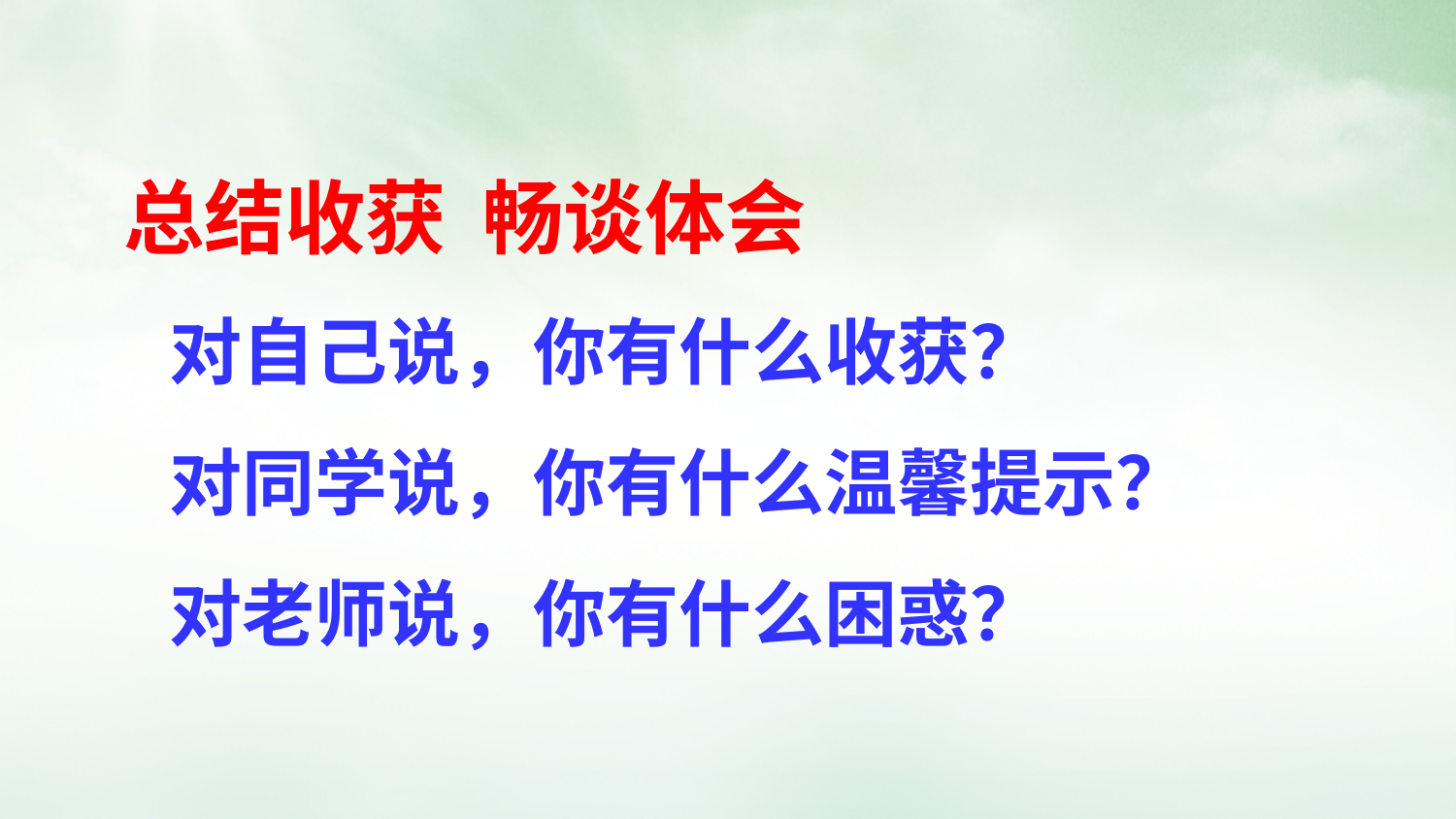

总结收获  畅谈体会
对自己说，你有什么收获？
对同学说，你有什么温馨提示？
对老师说，你有什么困惑？